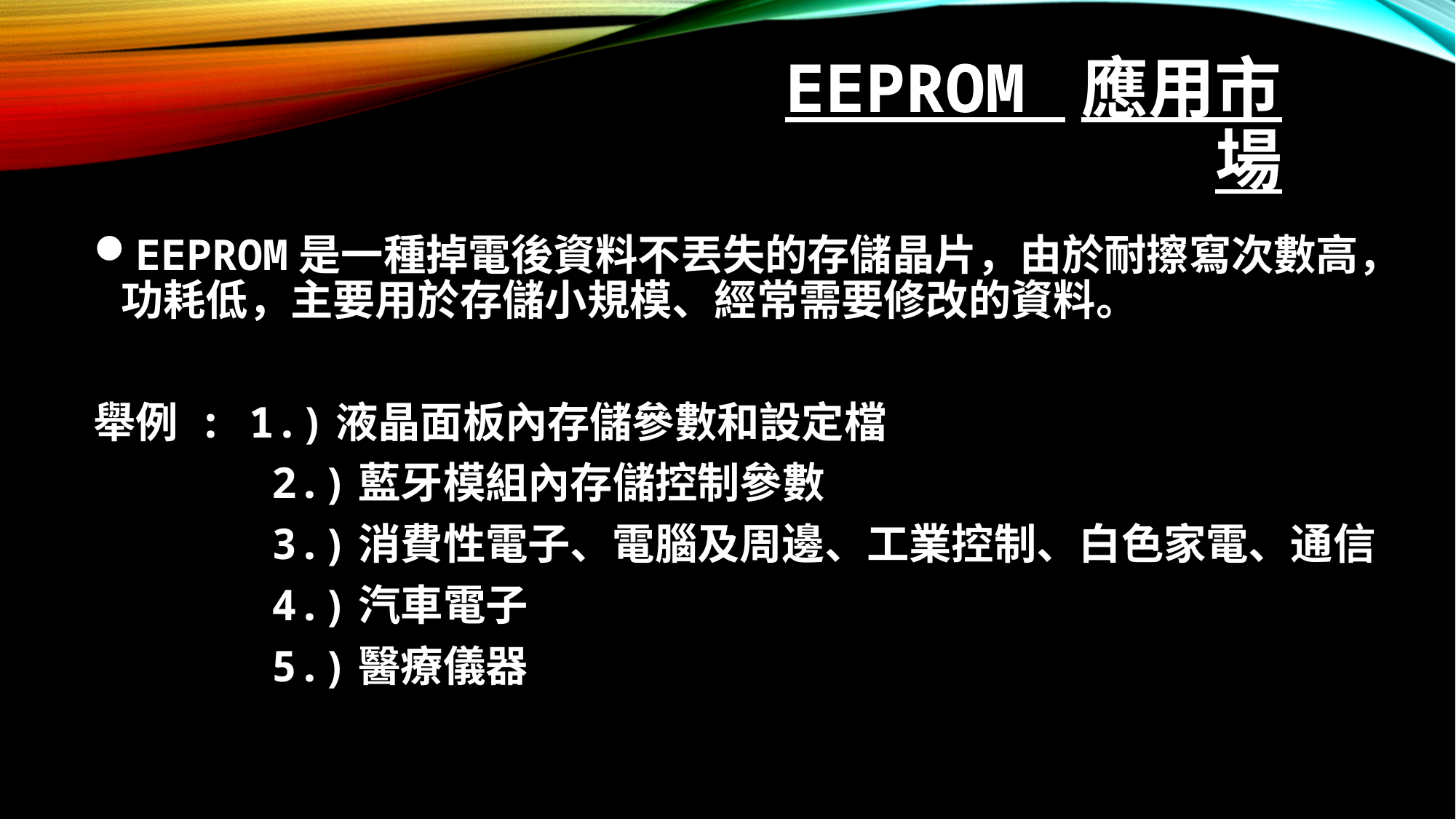

# EEPROM 應用市場
EEPROM是一種掉電後資料不丟失的存儲晶片，由於耐擦寫次數高，功耗低，主要用於存儲小規模、經常需要修改的資料。

舉例 : 1.)液晶面板內存儲參數和設定檔
       2.)藍牙模組內存儲控制參數
       3.)消費性電子、電腦及周邊、工業控制、白色家電、通信
       4.)汽車電子
       5.)醫療儀器